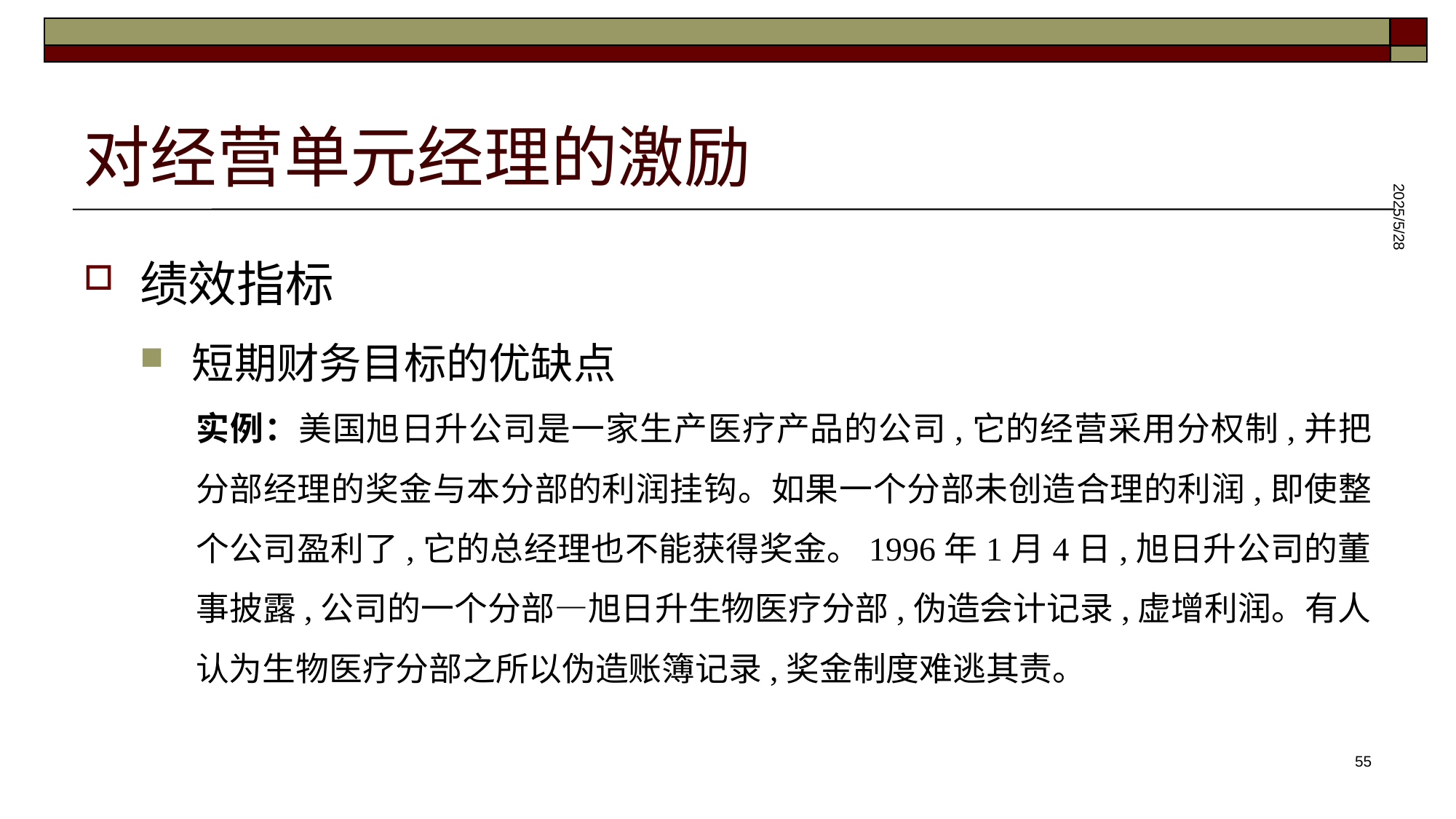

# 对经营单元经理的激励
2025/5/28
绩效指标
短期财务目标的优缺点
实例：美国旭日升公司是一家生产医疗产品的公司,它的经营采用分权制,并把分部经理的奖金与本分部的利润挂钩。如果一个分部未创造合理的利润,即使整个公司盈利了,它的总经理也不能获得奖金。1996年1月4日,旭日升公司的董事披露,公司的一个分部—旭日升生物医疗分部,伪造会计记录,虚增利润。有人认为生物医疗分部之所以伪造账簿记录,奖金制度难逃其责。

55